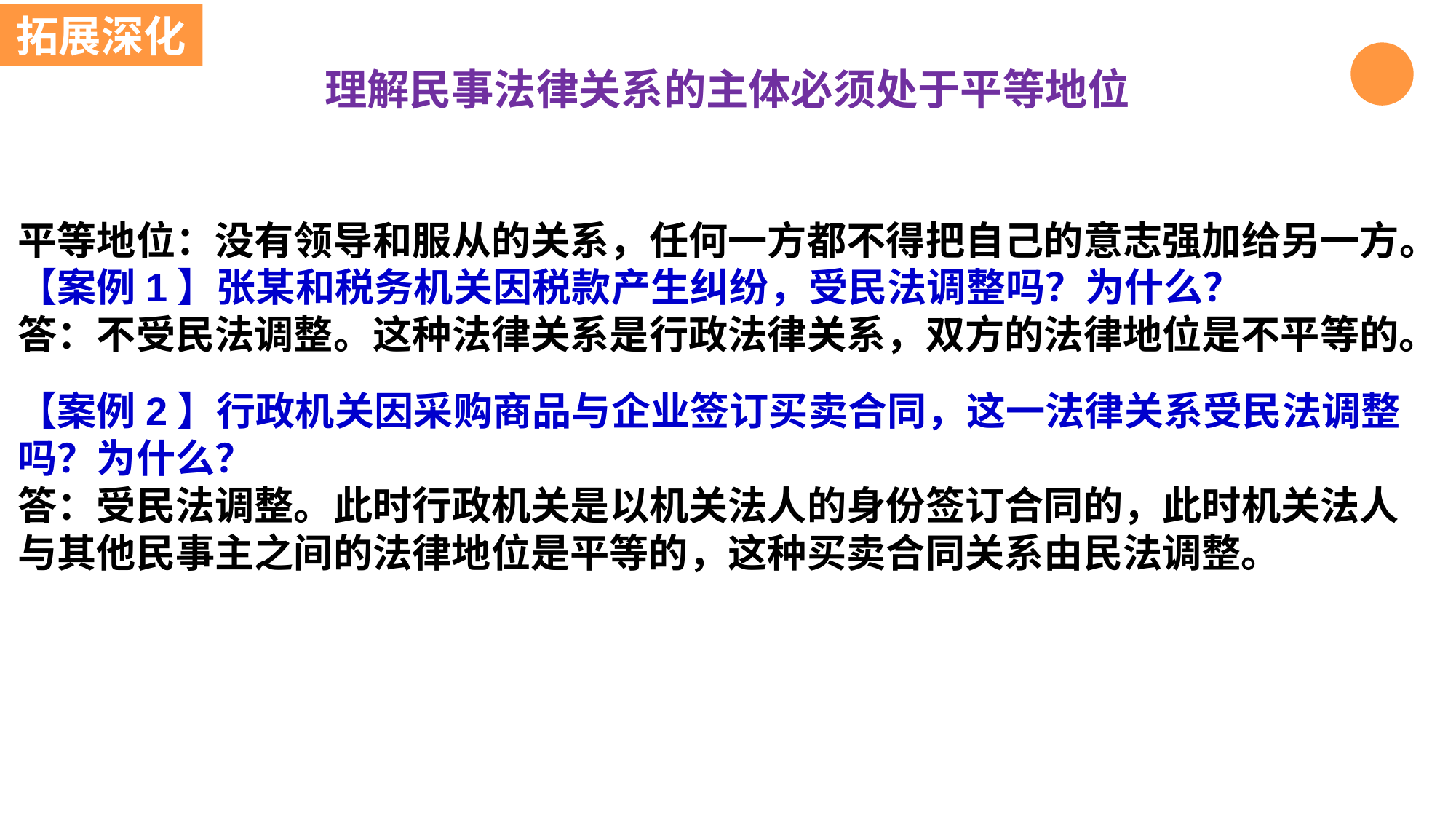

拓展深化

理解民事法律关系的主体必须处于平等地位

平等地位：没有领导和服从的关系，任何一方都不得把自己的意志强加给另一方。
【案例1】张某和税务机关因税款产生纠纷，受民法调整吗？为什么？
答：不受民法调整。这种法律关系是行政法律关系，双方的法律地位是不平等的。

【案例2】行政机关因采购商品与企业签订买卖合同，这一法律关系受民法调整吗？为什么？
答：受民法调整。此时行政机关是以机关法人的身份签订合同的，此时机关法人与其他民事主之间的法律地位是平等的，这种买卖合同关系由民法调整。